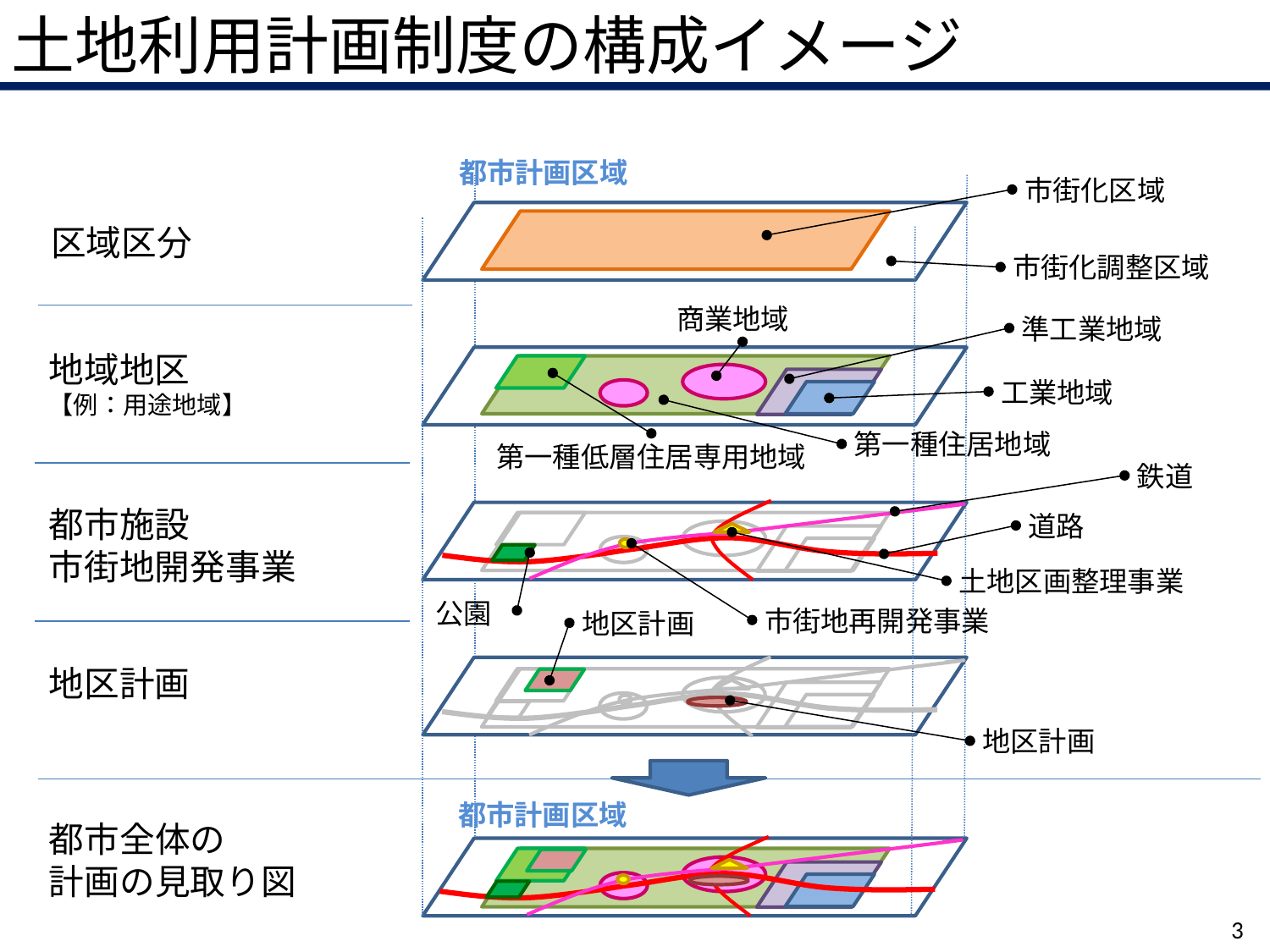

土地利用計画制度の構成イメージ

都市計画区域
市街化区域

区域区分
市街化調整区域
商業地域
準工業地域
地域地区
【例：用途地域】

工業地域

第一種住居地域
第一種低層住居専用地域
鉄道
都市施設
市街地開発事業

道路

土地区画整理事業
公園
市街地再開発事業
地区計画
地区計画

地区計画

都市計画区域
都市全体の
計画の見取り図

3